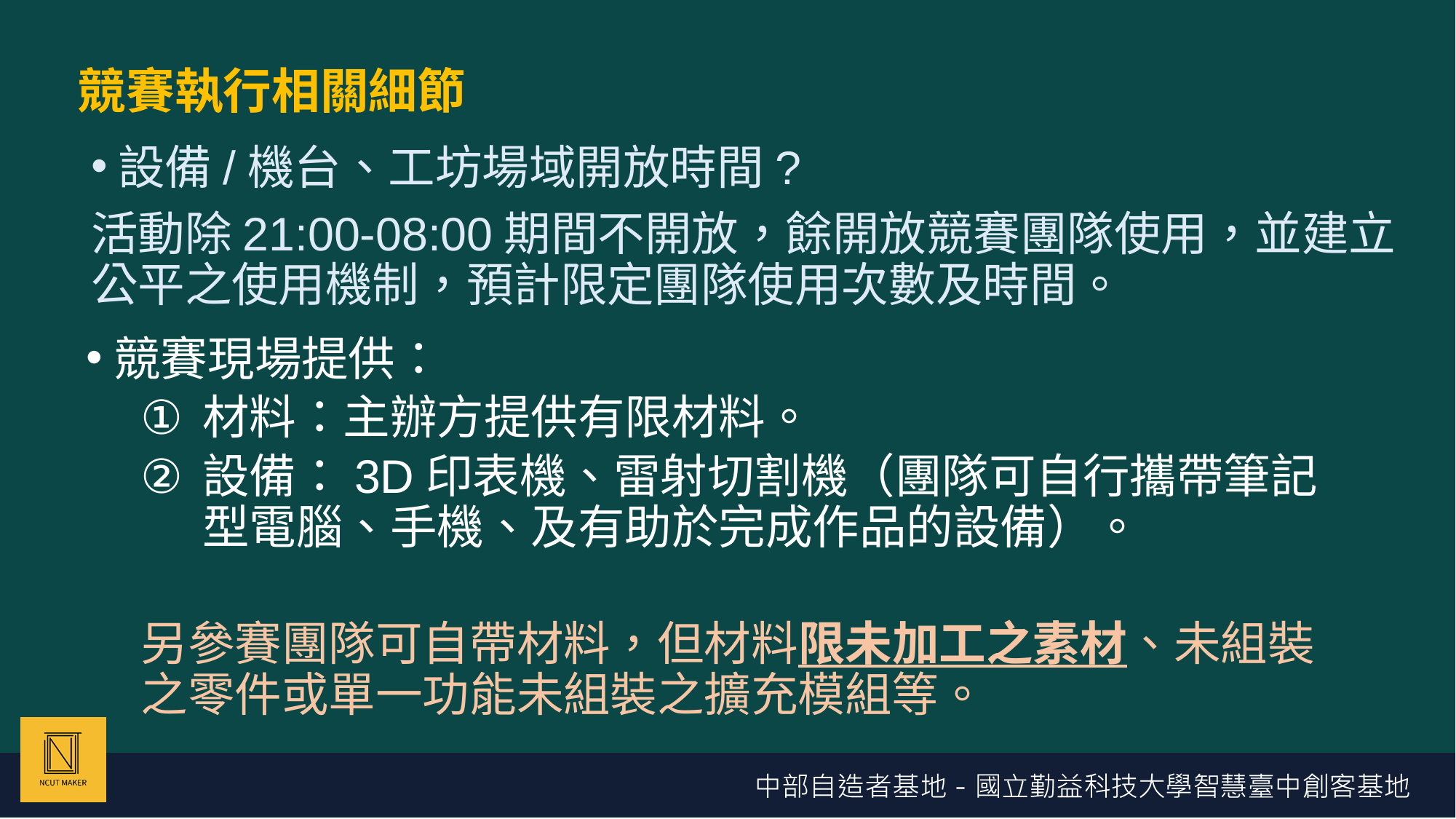

競賽執行相關細節
設備/機台、工坊場域開放時間?
活動除21:00-08:00期間不開放，餘開放競賽團隊使用，並建立公平之使用機制，預計限定團隊使用次數及時間。

競賽現場提供：
材料：主辦方提供有限材料。
設備：3D印表機、雷射切割機（團隊可自行攜帶筆記型電腦、手機、及有助於完成作品的設備）。

另參賽團隊可自帶材料，但材料限未加工之素材、未組裝之零件或單一功能未組裝之擴充模組等。